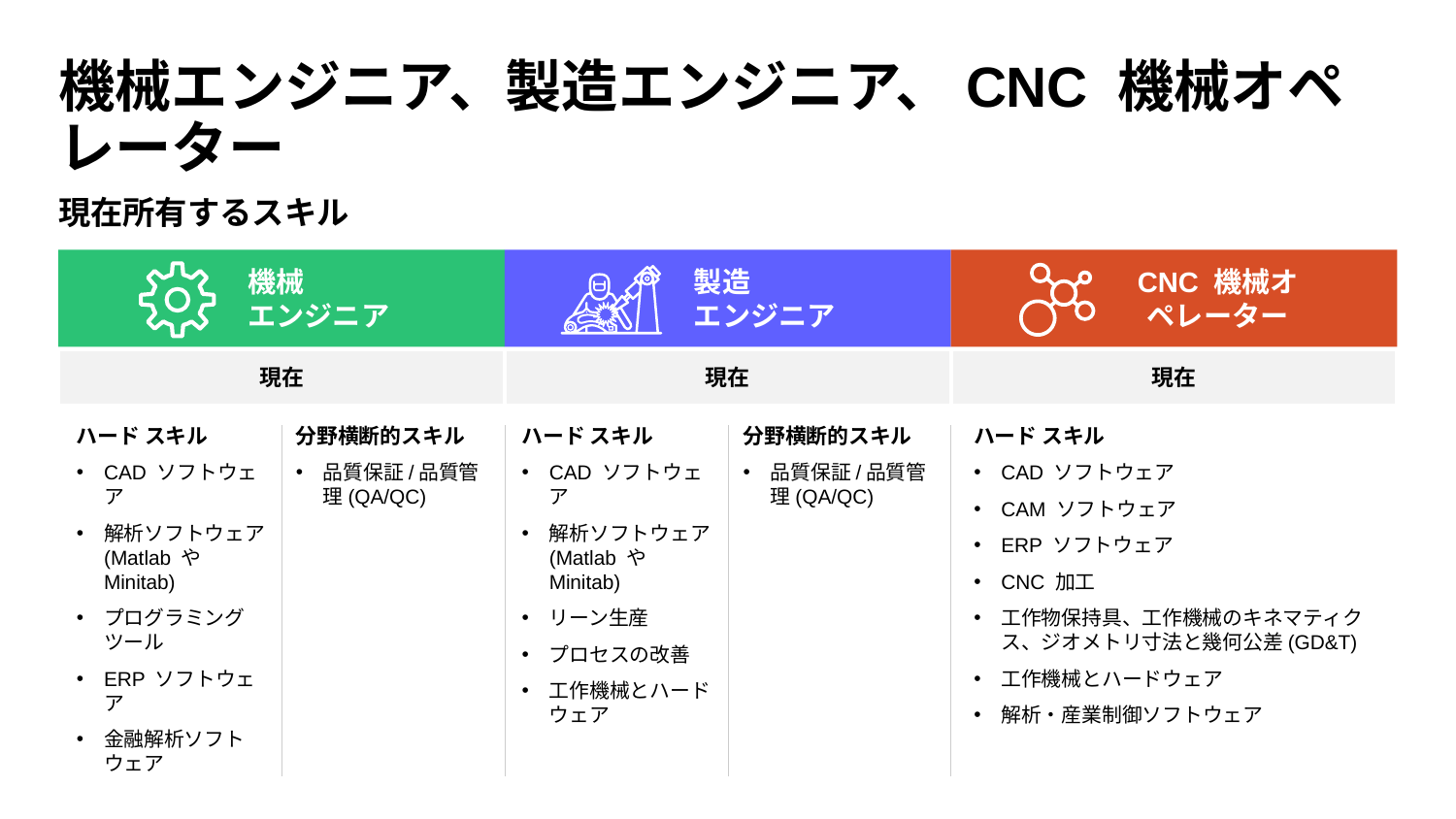

# 機械エンジニア、製造エンジニア、CNC 機械オペレーター
現在所有するスキル
機械
エンジニア
製造
エンジニア
CNC 機械オ
ペレーター

現在
現在
現在
ハード スキル
CAD ソフトウェア
解析ソフトウェア(Matlab や Minitab)
プログラミング ツール
ERP ソフトウェア
金融解析ソフトウェア
分野横断的スキル
品質保証/品質管理(QA/QC)
ハード スキル
CAD ソフトウェア
解析ソフトウェア(Matlab や Minitab)
リーン生産
プロセスの改善
工作機械とハードウェア
分野横断的スキル
品質保証/品質管理(QA/QC)
ハード スキル
CAD ソフトウェア
CAM ソフトウェア
ERP ソフトウェア
CNC 加工
工作物保持具、工作機械のキネマティクス、ジオメトリ寸法と幾何公差(GD&T)
工作機械とハードウェア
解析・産業制御ソフトウェア